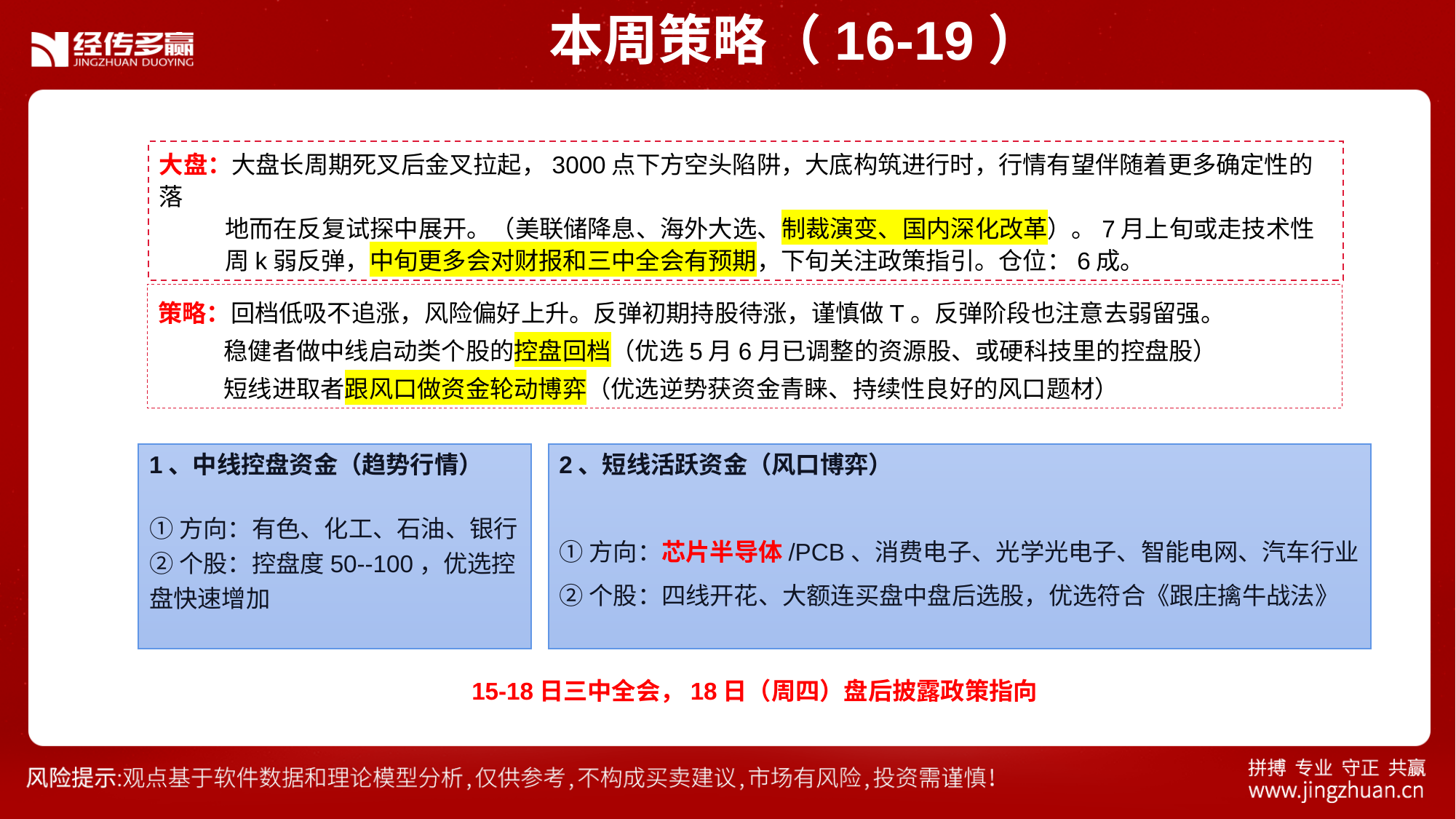

本周策略（16-19）
大盘：大盘长周期死叉后金叉拉起，3000点下方空头陷阱，大底构筑进行时，行情有望伴随着更多确定性的落
           地而在反复试探中展开。（美联储降息、海外大选、制裁演变、国内深化改革）。7月上旬或走技术性
           周k弱反弹，中旬更多会对财报和三中全会有预期，下旬关注政策指引。仓位：6成。
策略：回档低吸不追涨，风险偏好上升。反弹初期持股待涨，谨慎做T。反弹阶段也注意去弱留强。
           稳健者做中线启动类个股的控盘回档（优选5月6月已调整的资源股、或硬科技里的控盘股）
           短线进取者跟风口做资金轮动博弈（优选逆势获资金青睐、持续性良好的风口题材）
1、中线控盘资金（趋势行情）

①方向：有色、化工、石油、银行
②个股：控盘度50--100，优选控盘快速增加

2、短线活跃资金（风口博弈）

①方向：芯片半导体/PCB、消费电子、光学光电子、智能电网、汽车行业
②个股：四线开花、大额连买盘中盘后选股，优选符合《跟庄擒牛战法》

15-18日三中全会，18日（周四）盘后披露政策指向